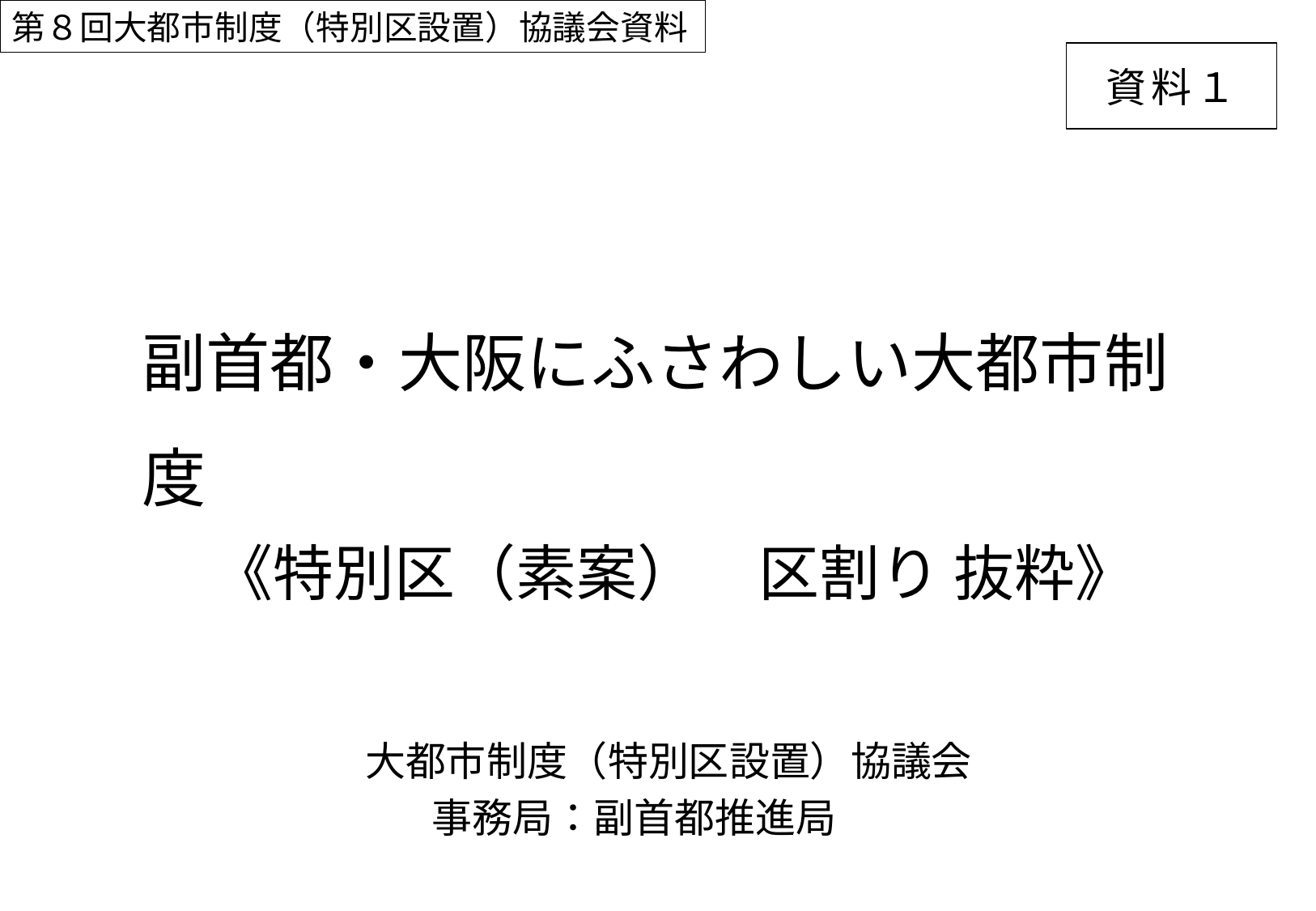

第８回大都市制度（特別区設置）協議会資料
資 料 １
副首都・大阪にふさわしい大都市制度

《特別区（素案）　区割り 抜粋》

 大都市制度（特別区設置）協議会
事務局：副首都推進局